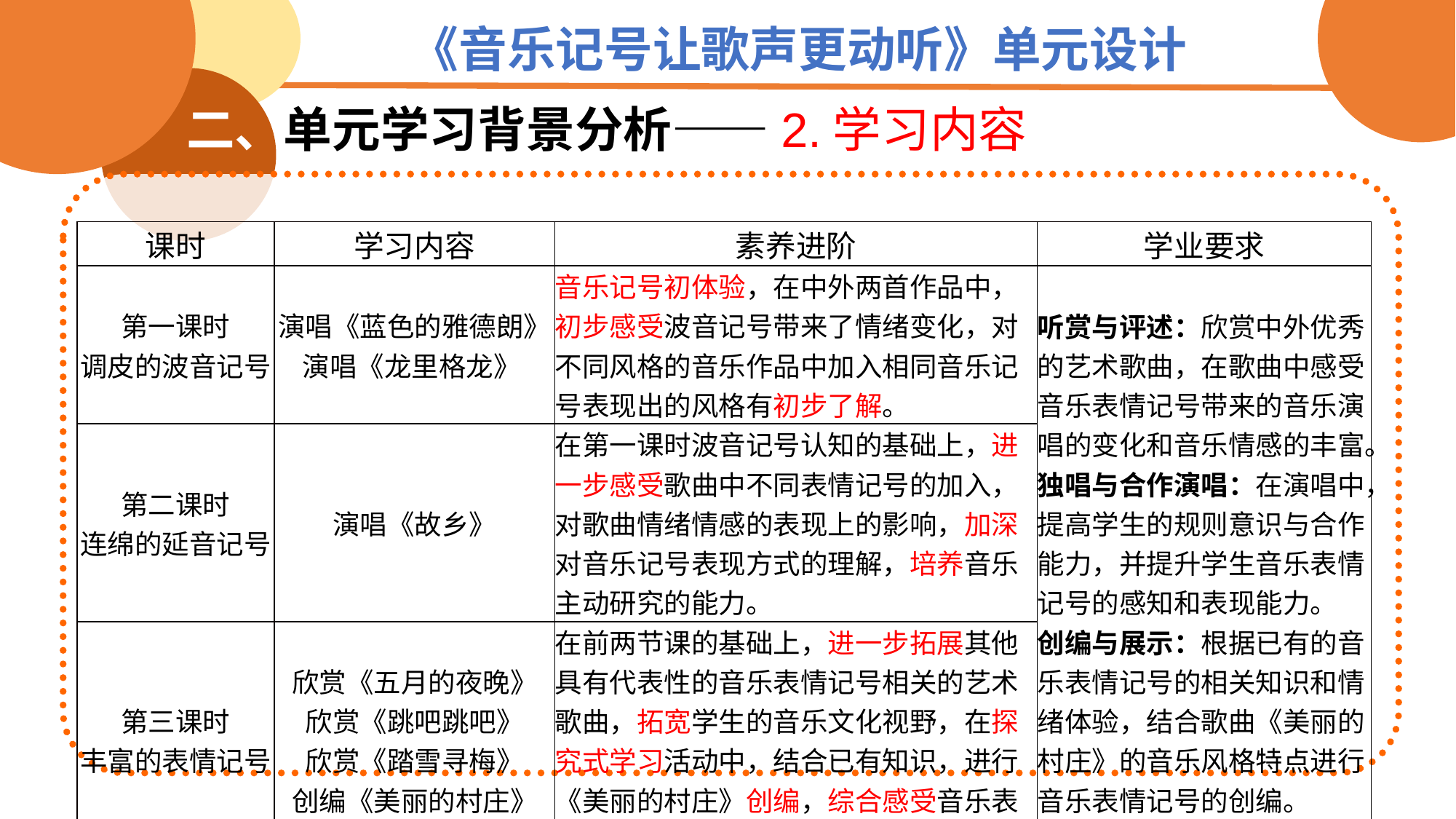

《音乐记号让歌声更动听》单元设计
二、单元学习背景分析——2.学习内容

| 课时 | 学习内容 | 素养进阶 | 学业要求 |
| --- | --- | --- | --- |
| 第一课时 调皮的波音记号 | 演唱《蓝色的雅德朗》演唱《龙里格龙》 | 音乐记号初体验，在中外两首作品中，初步感受波音记号带来了情绪变化，对不同风格的音乐作品中加入相同音乐记号表现出的风格有初步了解。 | 听赏与评述：欣赏中外优秀的艺术歌曲，在歌曲中感受音乐表情记号带来的音乐演唱的变化和音乐情感的丰富。 独唱与合作演唱：在演唱中，提高学生的规则意识与合作能力，并提升学生音乐表情记号的感知和表现能力。 创编与展示：根据已有的音乐表情记号的相关知识和情绪体验，结合歌曲《美丽的村庄》的音乐风格特点进行音乐表情记号的创编。 |
| 第二课时 连绵的延音记号 | 演唱《故乡》 | 在第一课时波音记号认知的基础上，进一步感受歌曲中不同表情记号的加入，对歌曲情绪情感的表现上的影响，加深对音乐记号表现方式的理解，培养音乐主动研究的能力。 |  |
| 第三课时 丰富的表情记号 | 欣赏《五月的夜晚》 欣赏《跳吧跳吧》 欣赏《踏雪寻梅》 创编《美丽的村庄》 | 在前两节课的基础上，进一步拓展其他具有代表性的音乐表情记号相关的艺术歌曲，拓宽学生的音乐文化视野，在探究式学习活动中，结合已有知识，进行《美丽的村庄》创编，综合感受音乐表情记号带来的音乐情感的变化。 |  |